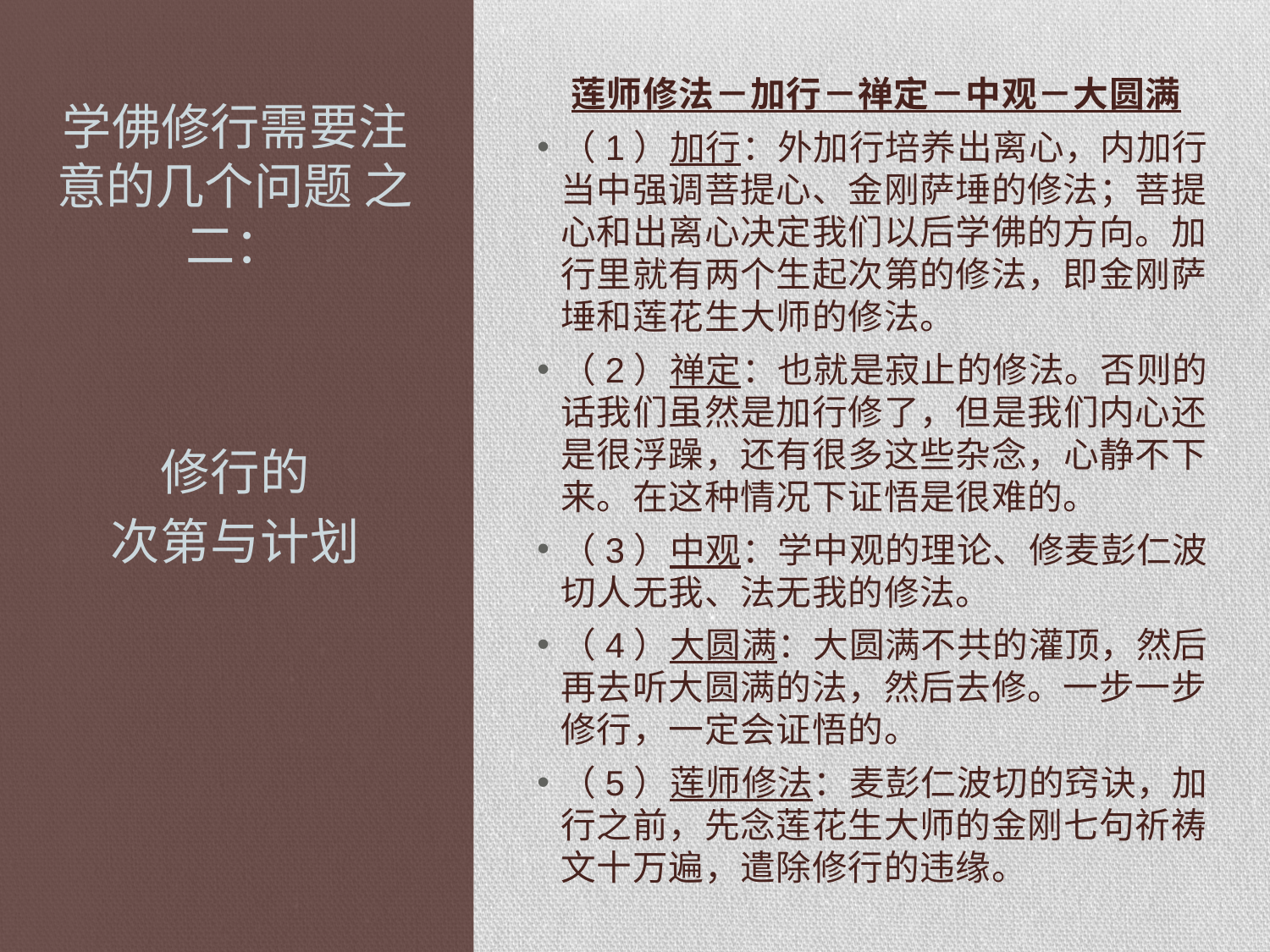

# 学佛修行需要注意的几个问题 之二：
莲师修法－加行－禅定－中观－大圆满
（1）加行：外加行培养出离心，内加行当中强调菩提心、金刚萨埵的修法；菩提心和出离心决定我们以后学佛的方向。加行里就有两个生起次第的修法，即金刚萨埵和莲花生大师的修法。
（2）禅定：也就是寂止的修法。否则的话我们虽然是加行修了，但是我们内心还是很浮躁，还有很多这些杂念，心静不下来。在这种情况下证悟是很难的。
（3）中观：学中观的理论、修麦彭仁波切人无我、法无我的修法。
（4）大圆满：大圆满不共的灌顶，然后再去听大圆满的法，然后去修。一步一步修行，一定会证悟的。
（5）莲师修法：麦彭仁波切的窍诀，加行之前，先念莲花生大师的金刚七句祈祷文十万遍，遣除修行的违缘。

修行的
次第与计划